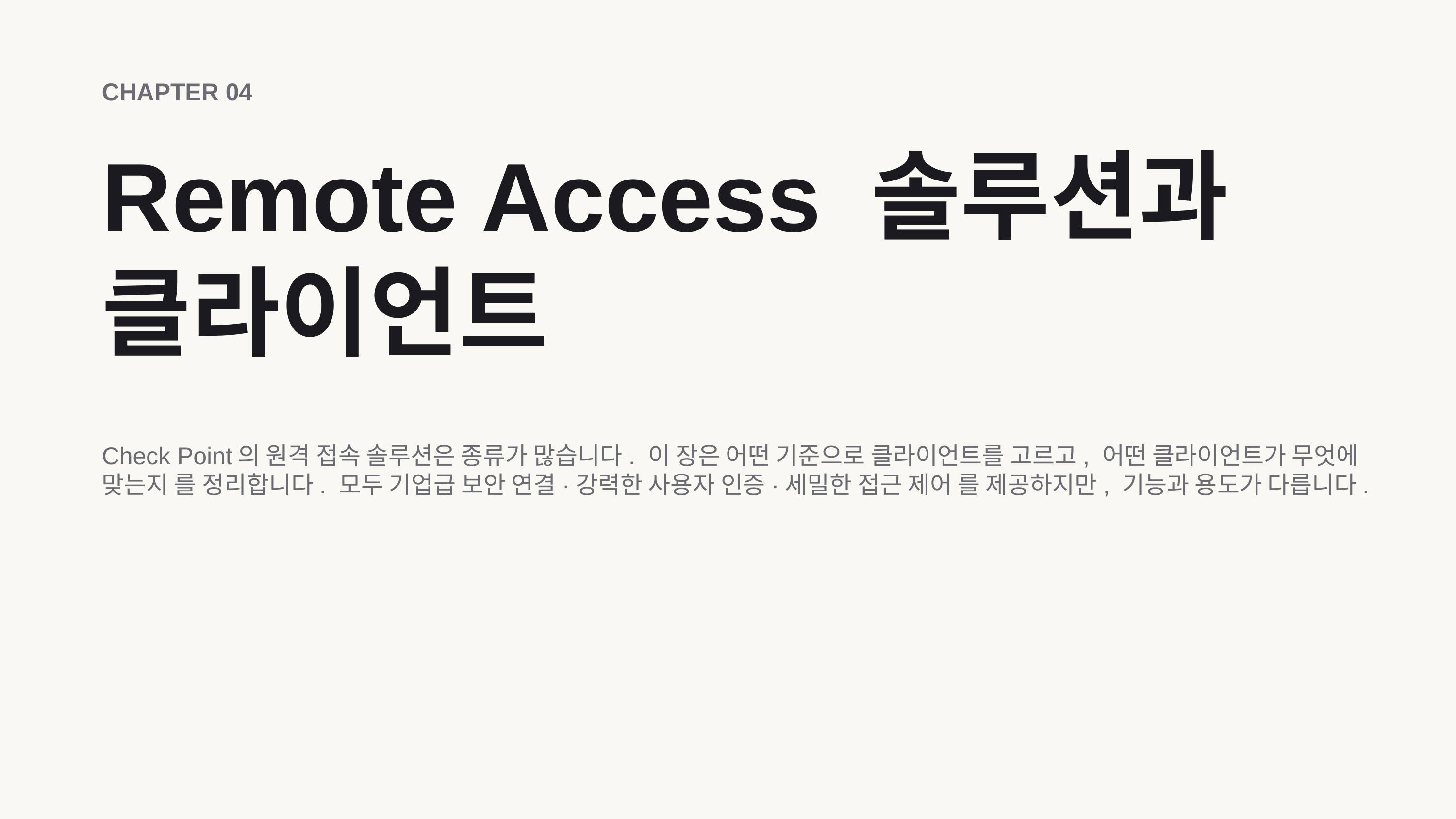

CHAPTER 04
Remote Access 솔루션과 클라이언트
Check Point의 원격 접속 솔루션은 종류가 많습니다. 이 장은 어떤 기준으로 클라이언트를 고르고, 어떤 클라이언트가 무엇에 맞는지 를 정리합니다. 모두 기업급 보안 연결·강력한 사용자 인증·세밀한 접근 제어 를 제공하지만, 기능과 용도가 다릅니다.